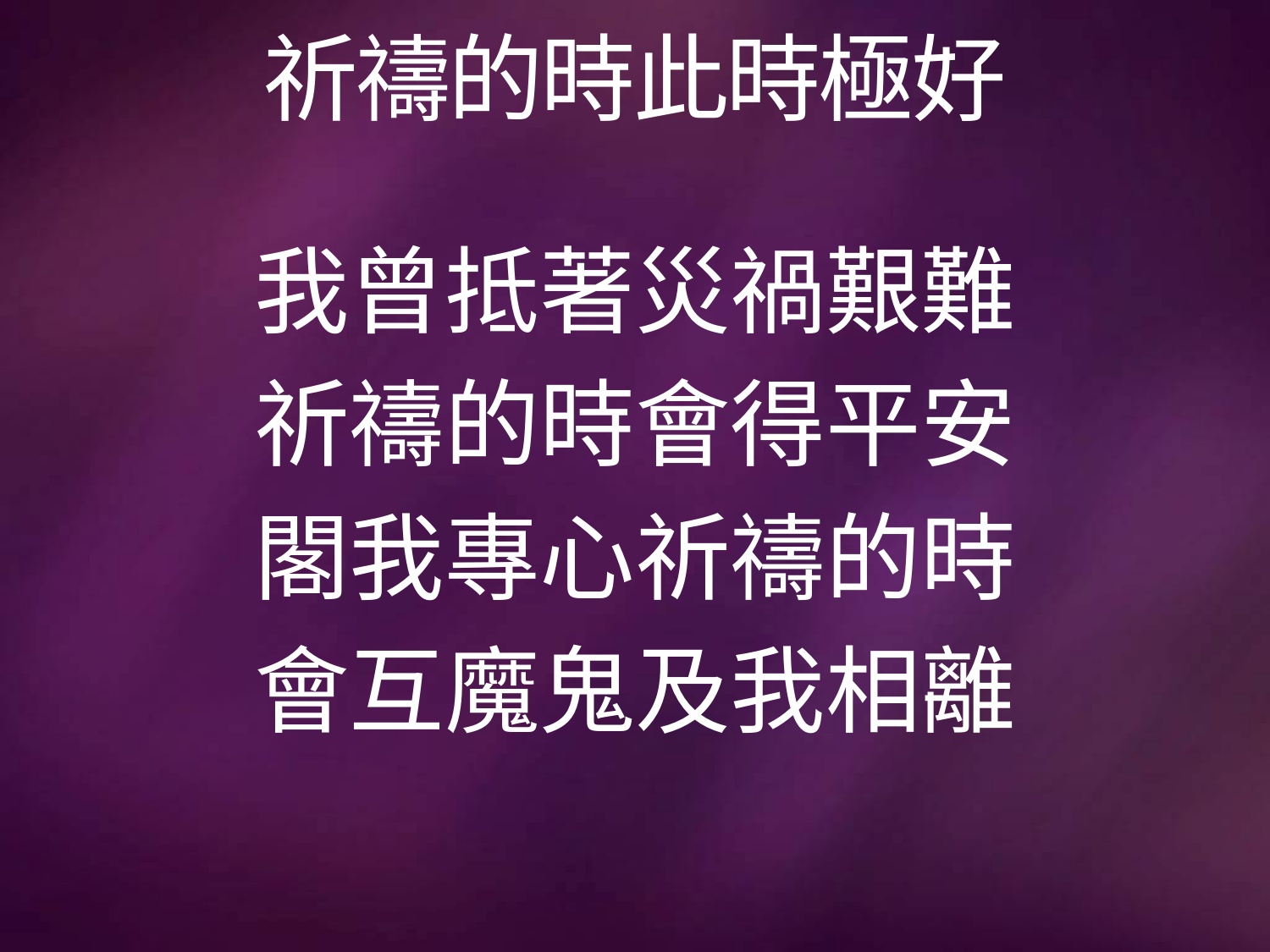

# 祈禱的時此時極好
我曾抵著災禍艱難
祈禱的時會得平安
閣我專心祈禱的時
會互魔鬼及我相離